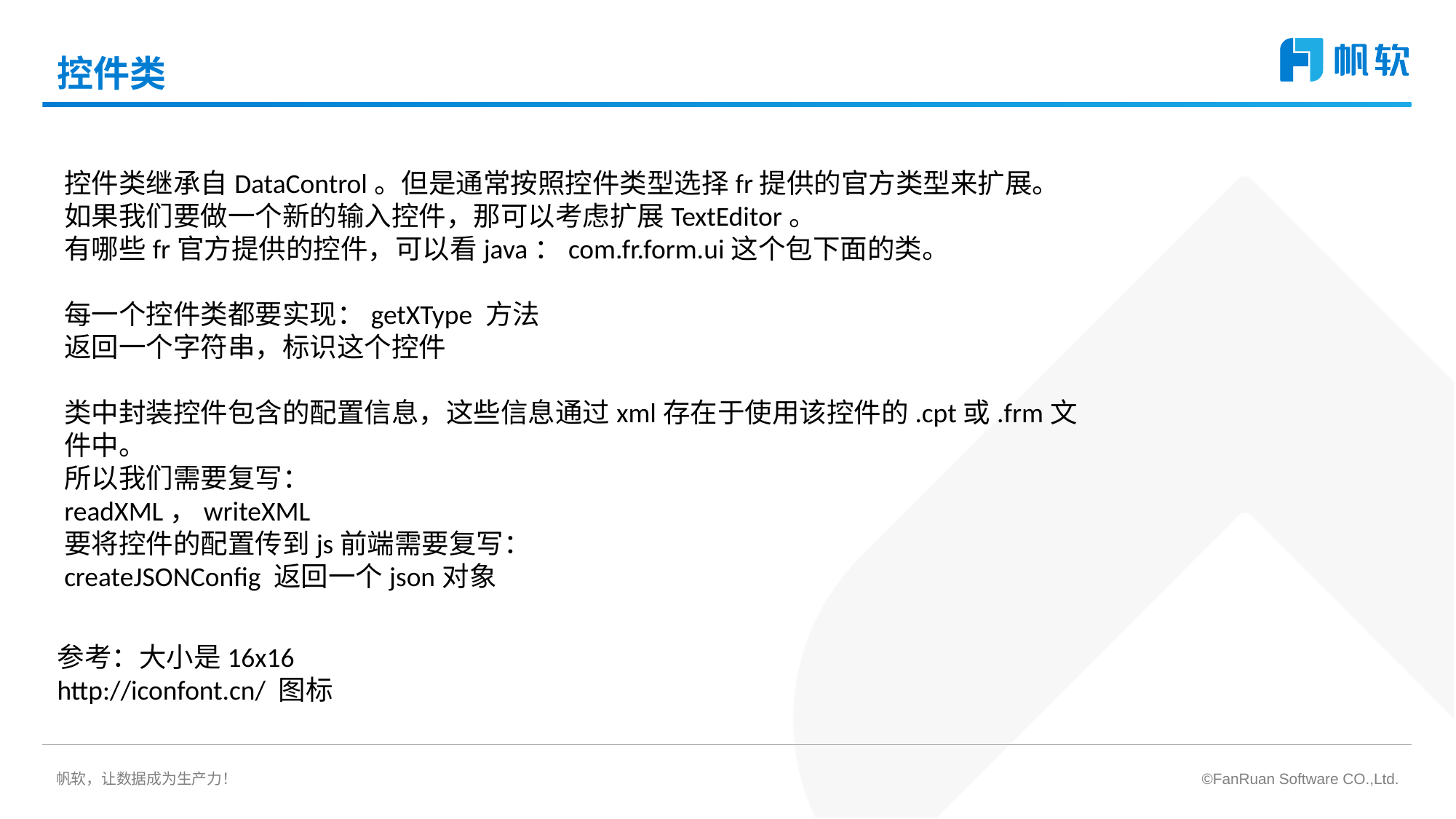

# 控件类
控件类继承自DataControl。但是通常按照控件类型选择fr提供的官方类型来扩展。
如果我们要做一个新的输入控件，那可以考虑扩展TextEditor。
有哪些fr官方提供的控件，可以看java：com.fr.form.ui这个包下面的类。

每一个控件类都要实现：getXType 方法
返回一个字符串，标识这个控件

类中封装控件包含的配置信息，这些信息通过xml存在于使用该控件的.cpt或.frm文件中。
所以我们需要复写：
readXML，writeXML
要将控件的配置传到js前端需要复写：
createJSONConfig 返回一个json对象

参考：大小是16x16
http://iconfont.cn/ 图标